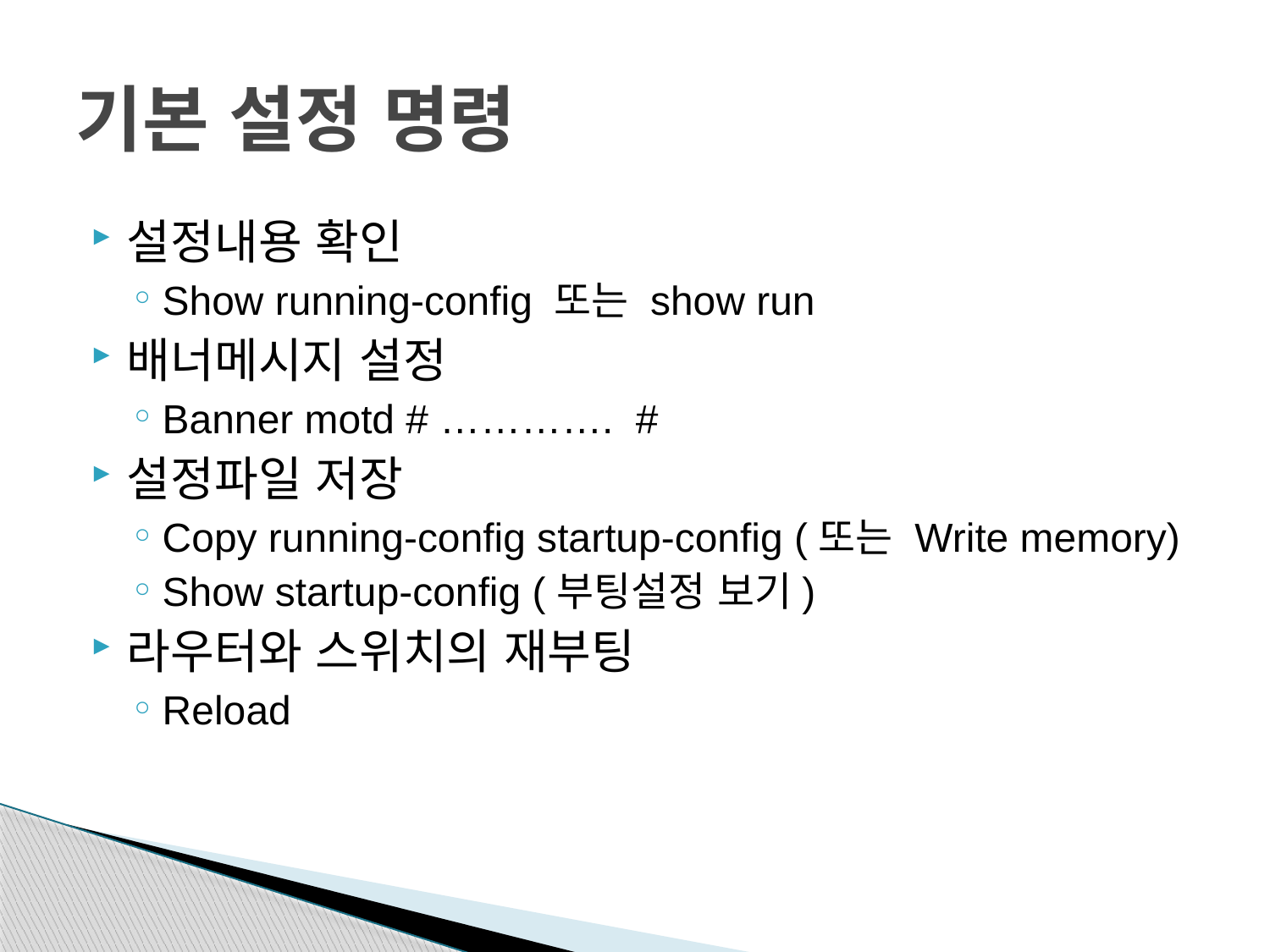

# 기본 설정 명령
설정내용 확인
Show running-config 또는 show run
배너메시지 설정
Banner motd # ………….  #
설정파일 저장
Copy running-config startup-config (또는 Write memory)
Show startup-config (부팅설정 보기)
라우터와 스위치의 재부팅
Reload